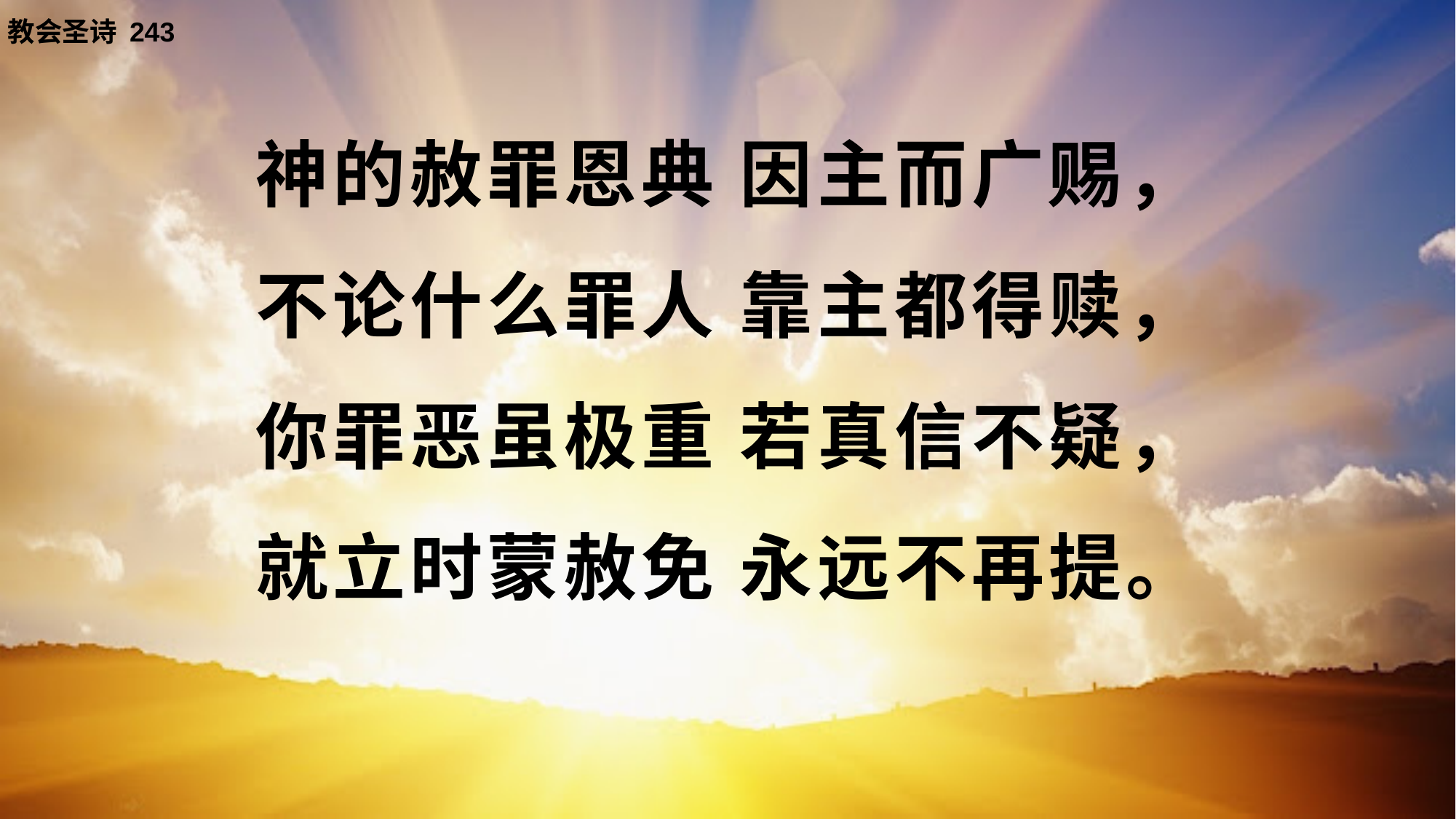

教会圣诗 243
神的赦罪恩典 因主而广赐，
不论什么罪人 靠主都得赎，
你罪恶虽极重 若真信不疑，
就立时蒙赦免 永远不再提。